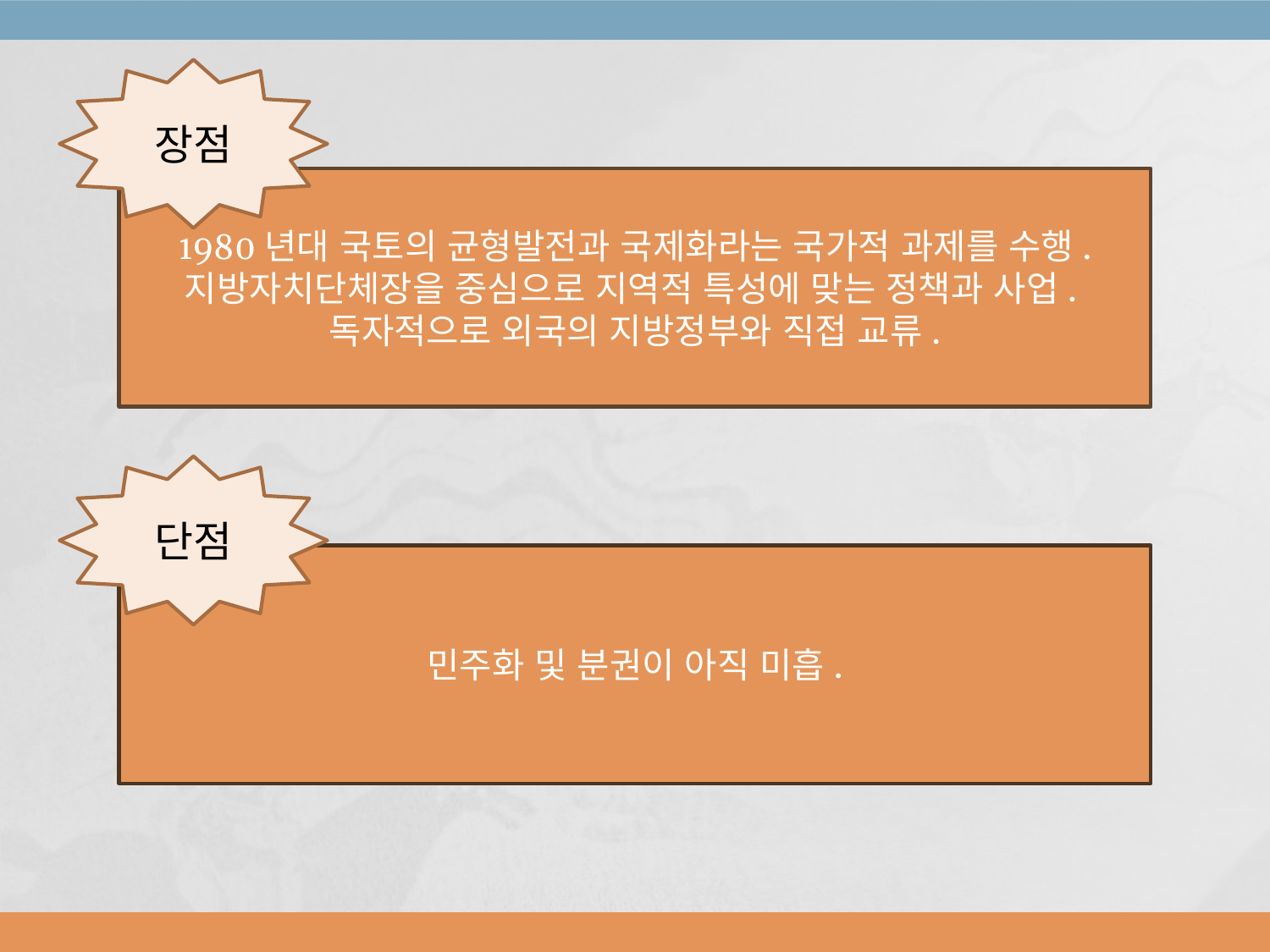

장점
1980년대 국토의 균형발전과 국제화라는 국가적 과제를 수행.
지방자치단체장을 중심으로 지역적 특성에 맞는 정책과 사업.
독자적으로 외국의 지방정부와 직접 교류.
단점
민주화 및 분권이 아직 미흡.